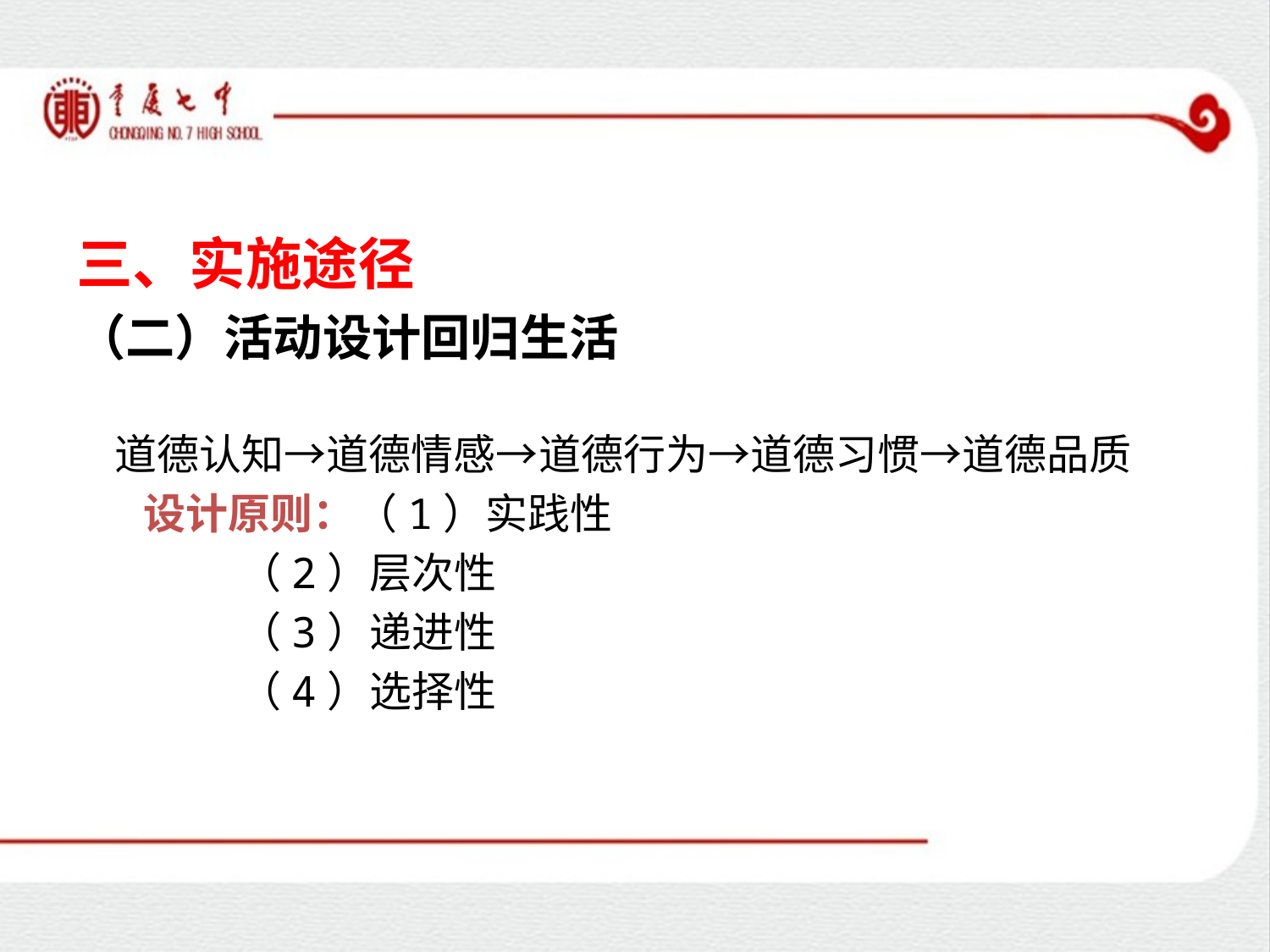

三、实施途径
（二）活动设计回归生活

   道德认知→道德情感→道德行为→道德习惯→道德品质
      设计原则：（1）实践性
                （2）层次性
                （3）递进性
                （4）选择性